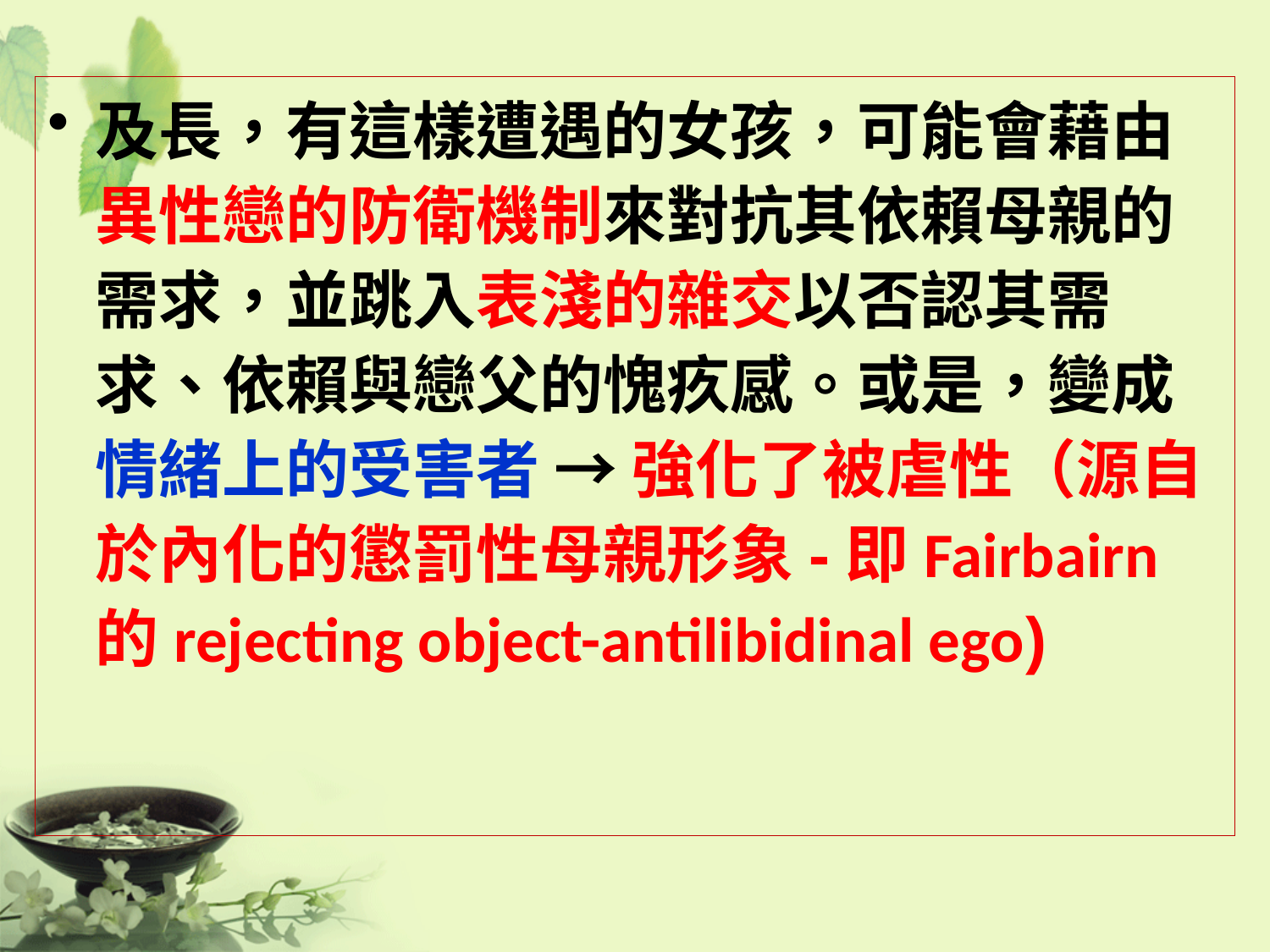

及長，有這樣遭遇的女孩，可能會藉由異性戀的防衛機制來對抗其依賴母親的需求，並跳入表淺的雜交以否認其需求、依賴與戀父的愧疚感。或是，變成情緒上的受害者 → 強化了被虐性（源自於內化的懲罰性母親形象-即Fairbairn的rejecting object-antilibidinal ego)